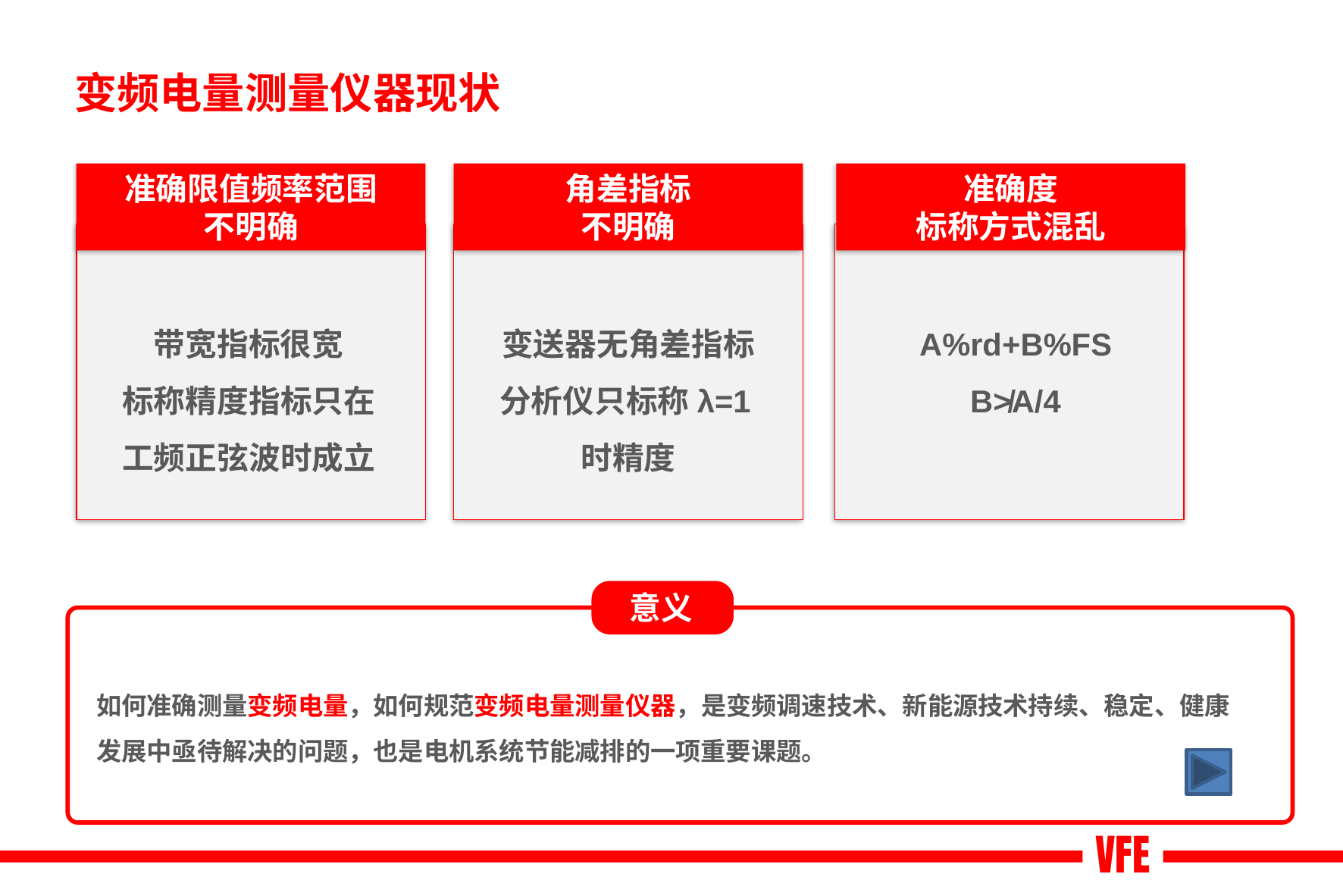

# 变频电量测量仪器现状
准确限值频率范围
不明确
角差指标
不明确
准确度
标称方式混乱

带宽指标很宽
标称精度指标只在工频正弦波时成立
变送器无角差指标
分析仪只标称λ=1时精度
A%rd+B%FS
B≯A/4

意义

如何准确测量变频电量，如何规范变频电量测量仪器，是变频调速技术、新能源技术持续、稳定、健康发展中亟待解决的问题，也是电机系统节能减排的一项重要课题。